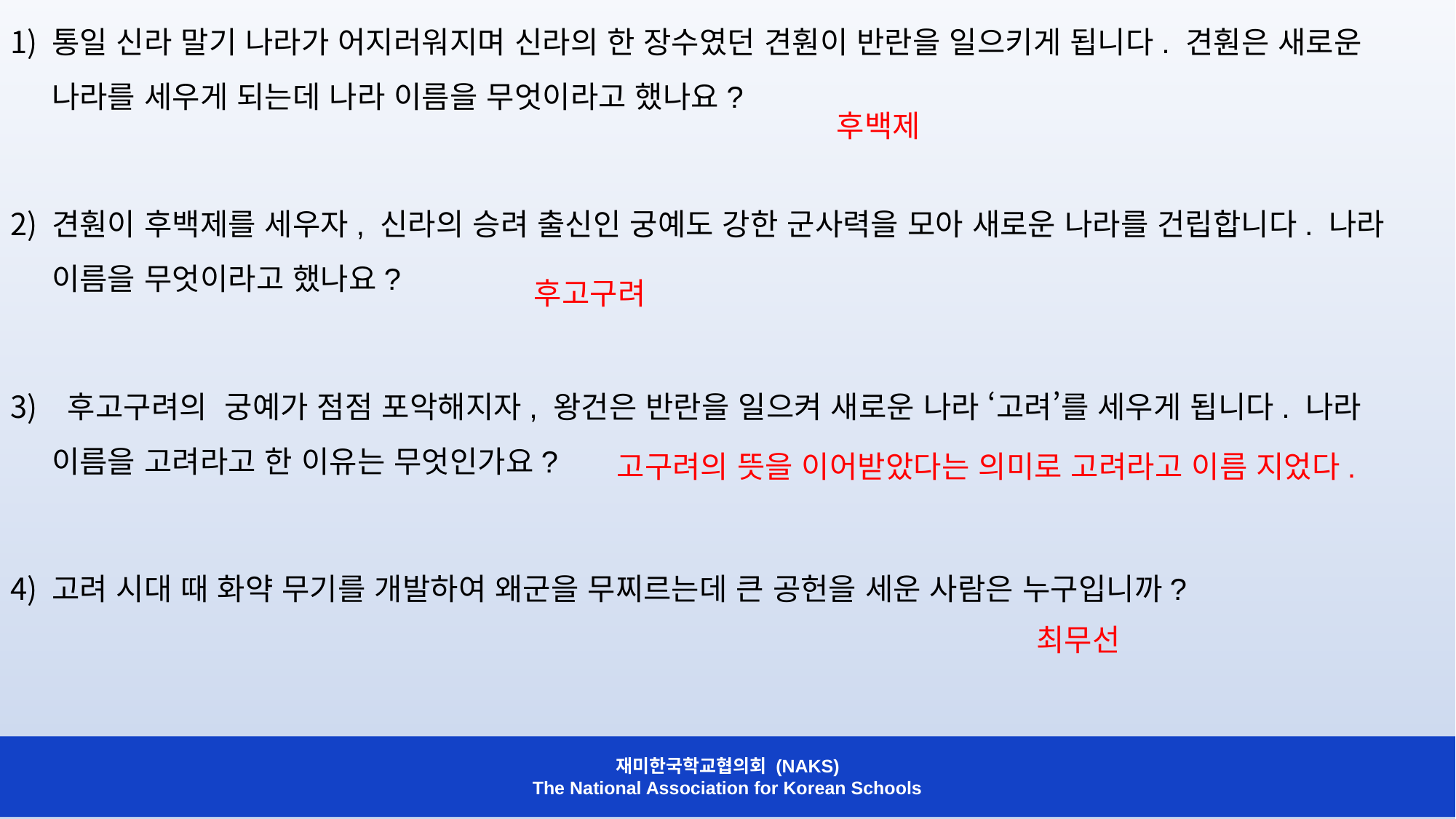

통일 신라 말기 나라가 어지러워지며 신라의 한 장수였던 견훤이 반란을 일으키게 됩니다. 견훤은 새로운 나라를 세우게 되는데 나라 이름을 무엇이라고 했나요?

견훤이 후백제를 세우자, 신라의 승려 출신인 궁예도 강한 군사력을 모아 새로운 나라를 건립합니다. 나라 이름을 무엇이라고 했나요?

 후고구려의  궁예가 점점 포악해지자, 왕건은 반란을 일으켜 새로운 나라 ‘고려’를 세우게 됩니다. 나라 이름을 고려라고 한 이유는 무엇인가요?

고려 시대 때 화약 무기를 개발하여 왜군을 무찌르는데 큰 공헌을 세운 사람은 누구입니까?

후백제
후고구려
고구려의 뜻을 이어받았다는 의미로 고려라고 이름 지었다.
최무선
재미한국학교협의회 (NAKS)
The National Association for Korean Schools
재미한국학교협의회 (NAKS)
The National Association for Korean Schools
재미한국학교협의회 (NAKS)
The National Association for Korean Schools